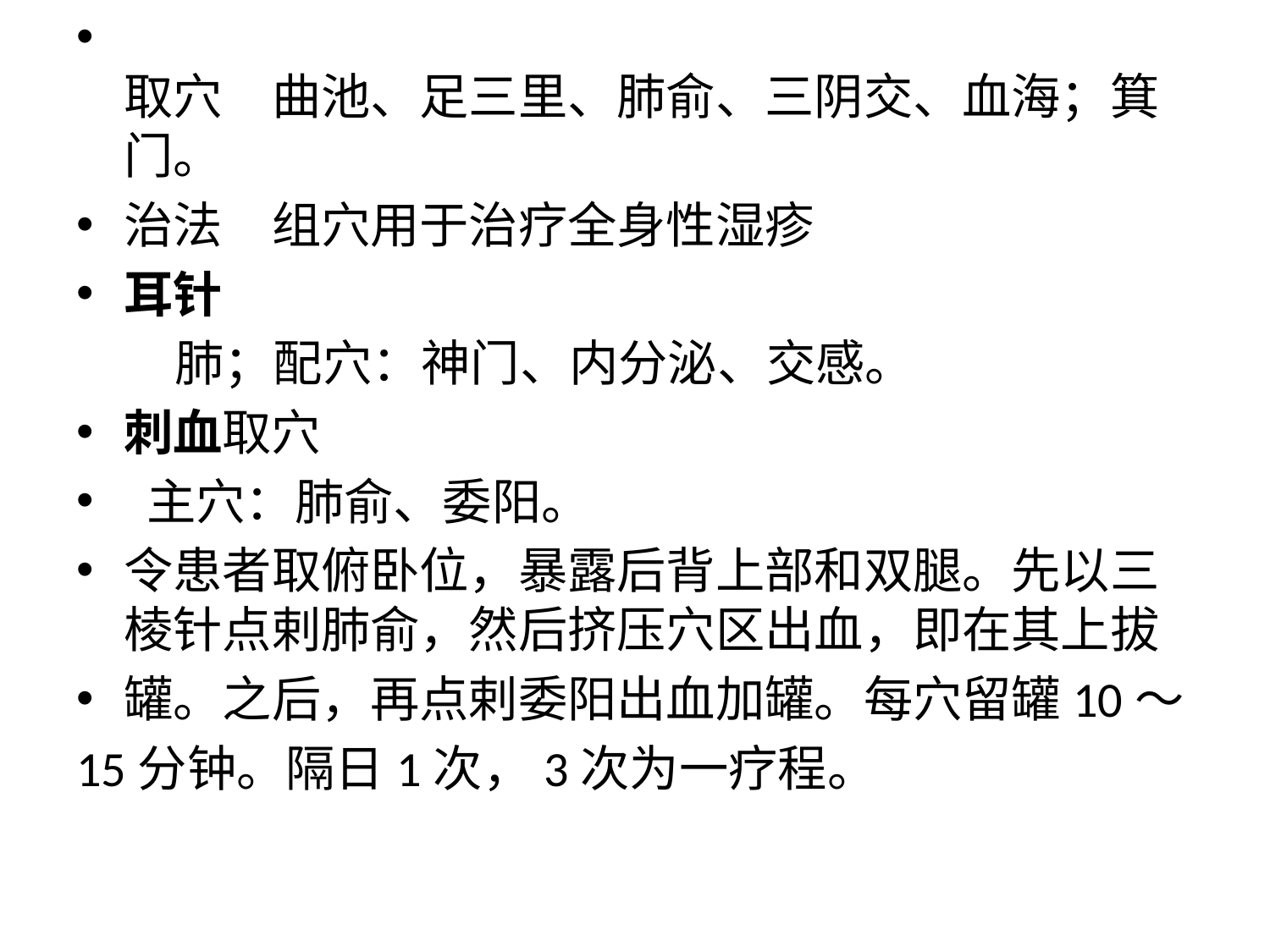

取穴　曲池、足三里、肺俞、三阴交、血海；箕门。
治法　组穴用于治疗全身性湿疹
耳针
　　肺；配穴：神门、内分泌、交感。
刺血取穴
 主穴：肺俞、委阳。
令患者取俯卧位，暴露后背上部和双腿。先以三棱针点剌肺俞，然后挤压穴区出血，即在其上拔
罐。之后，再点剌委阳出血加罐。每穴留罐10～
15分钟。隔日1次，3次为一疗程。

#